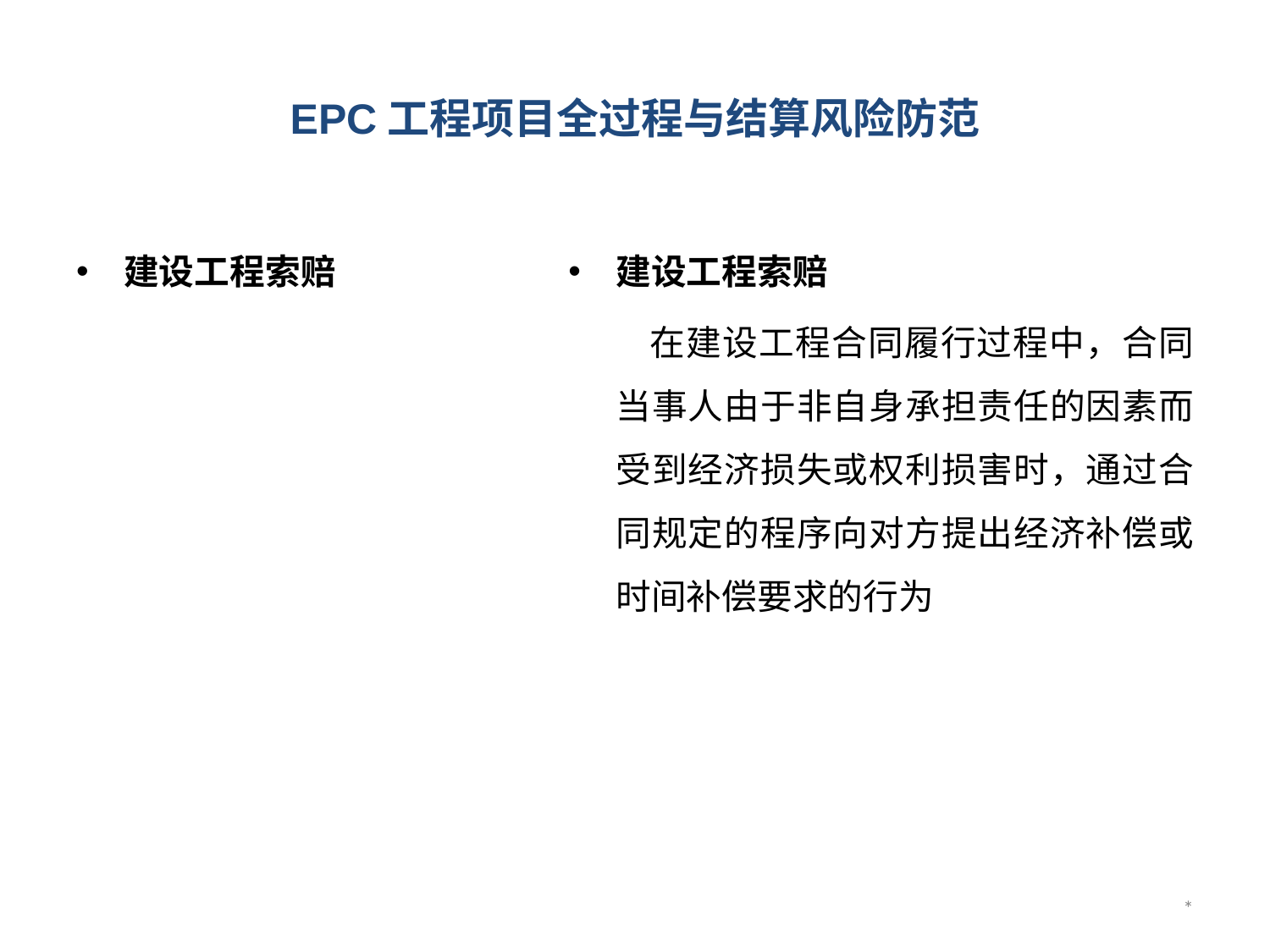

# EPC工程项目全过程与结算风险防范
建设工程索赔

建设工程索赔
        在建设工程合同履行过程中，合同当事人由于非自身承担责任的因素而受到经济损失或权利损害时，通过合同规定的程序向对方提出经济补偿或时间补偿要求的行为

*